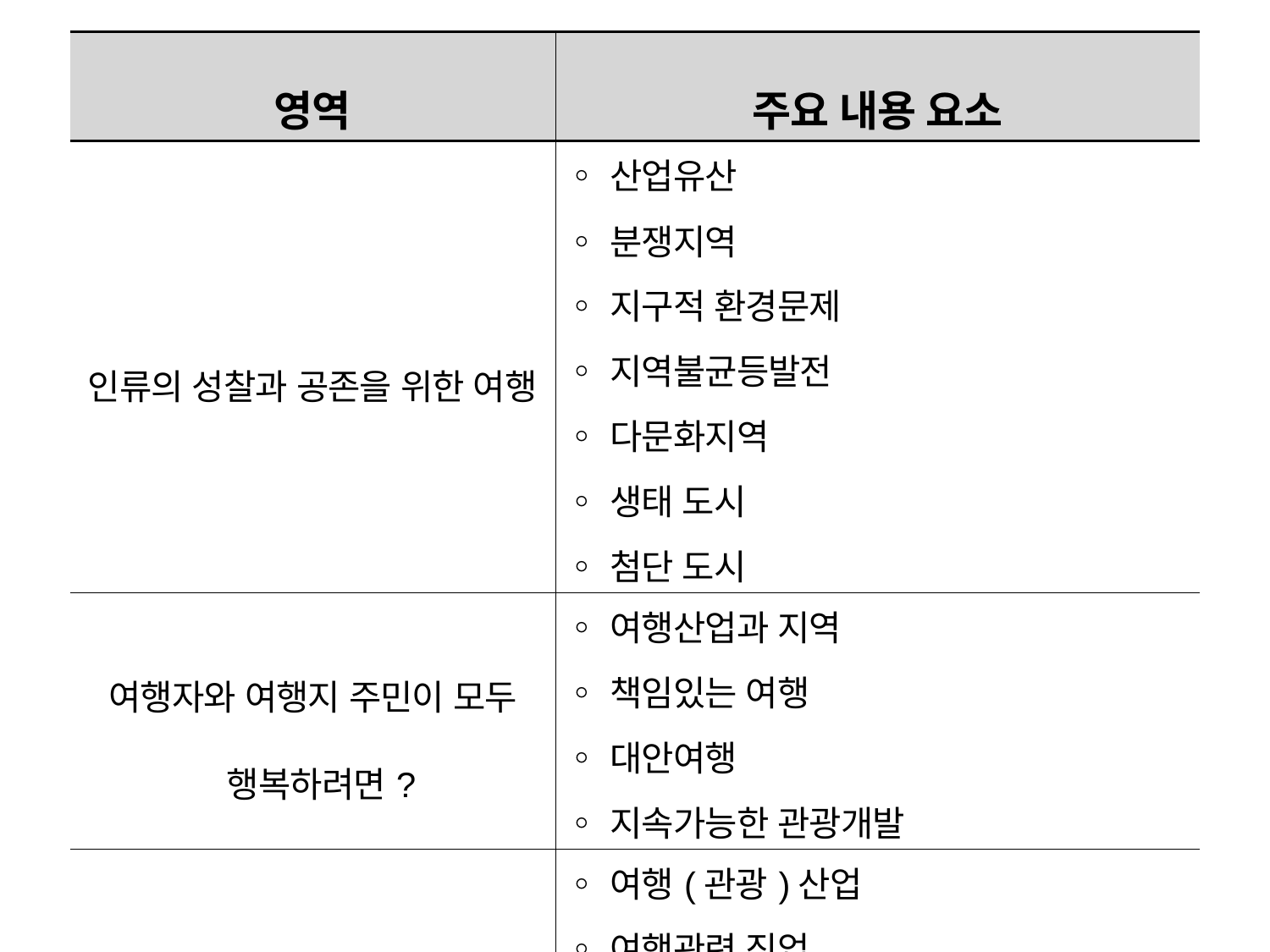

| 영역 | 주요 내용 요소 |
| --- | --- |
| 인류의 성찰과 공존을 위한 여행 | ◦산업유산 ◦분쟁지역 ◦지구적 환경문제 ◦지역불균등발전 ◦다문화지역 ◦생태 도시 ◦첨단 도시 |
| 여행자와 여행지 주민이 모두 행복하려면? | ◦여행산업과 지역 ◦책임있는 여행 ◦대안여행 ◦지속가능한 관광개발 |
| 여행과 미래사회 그리고 진로 | ◦여행(관광)산업 ◦여행관련 직업 ◦미래세계와 여행 ◦진로탐색 |